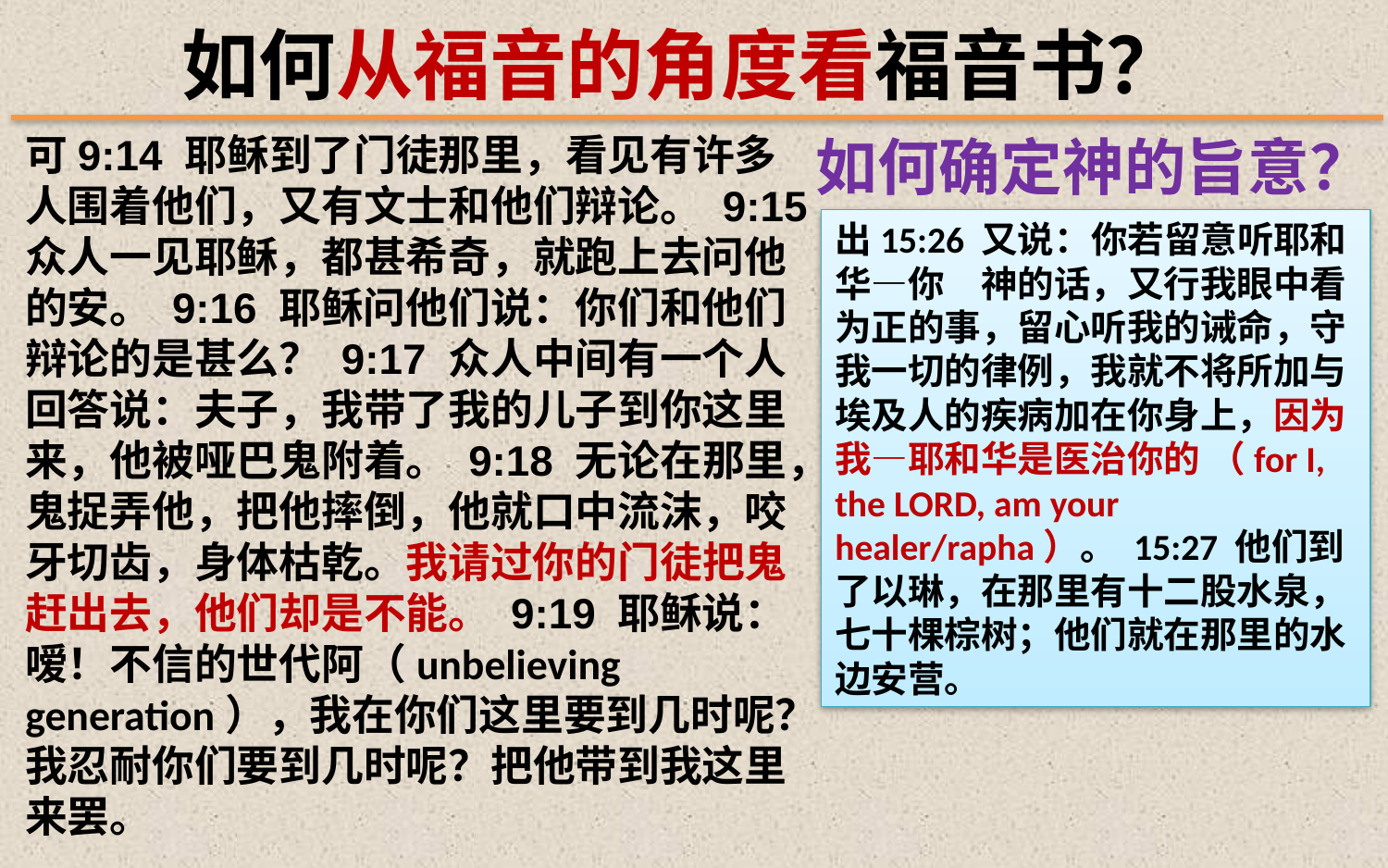

如何从福音的角度看福音书？
可9:14 耶稣到了门徒那里，看见有许多人围着他们，又有文士和他们辩论。 9:15 众人一见耶稣，都甚希奇，就跑上去问他的安。 9:16 耶稣问他们说：你们和他们辩论的是甚么？ 9:17 众人中间有一个人回答说：夫子，我带了我的儿子到你这里来，他被哑巴鬼附着。 9:18 无论在那里，鬼捉弄他，把他摔倒，他就口中流沫，咬牙切齿，身体枯乾。我请过你的门徒把鬼赶出去，他们却是不能。 9:19 耶稣说：嗳！不信的世代阿（unbelieving generation），我在你们这里要到几时呢？我忍耐你们要到几时呢？把他带到我这里来罢。
如何确定神的旨意？
出15:26 又说：你若留意听耶和华―你　神的话，又行我眼中看为正的事，留心听我的诫命，守我一切的律例，我就不将所加与埃及人的疾病加在你身上，因为我―耶和华是医治你的 （for I, the LORD, am your healer/rapha）。 15:27 他们到了以琳，在那里有十二股水泉，七十棵棕树；他们就在那里的水边安营。